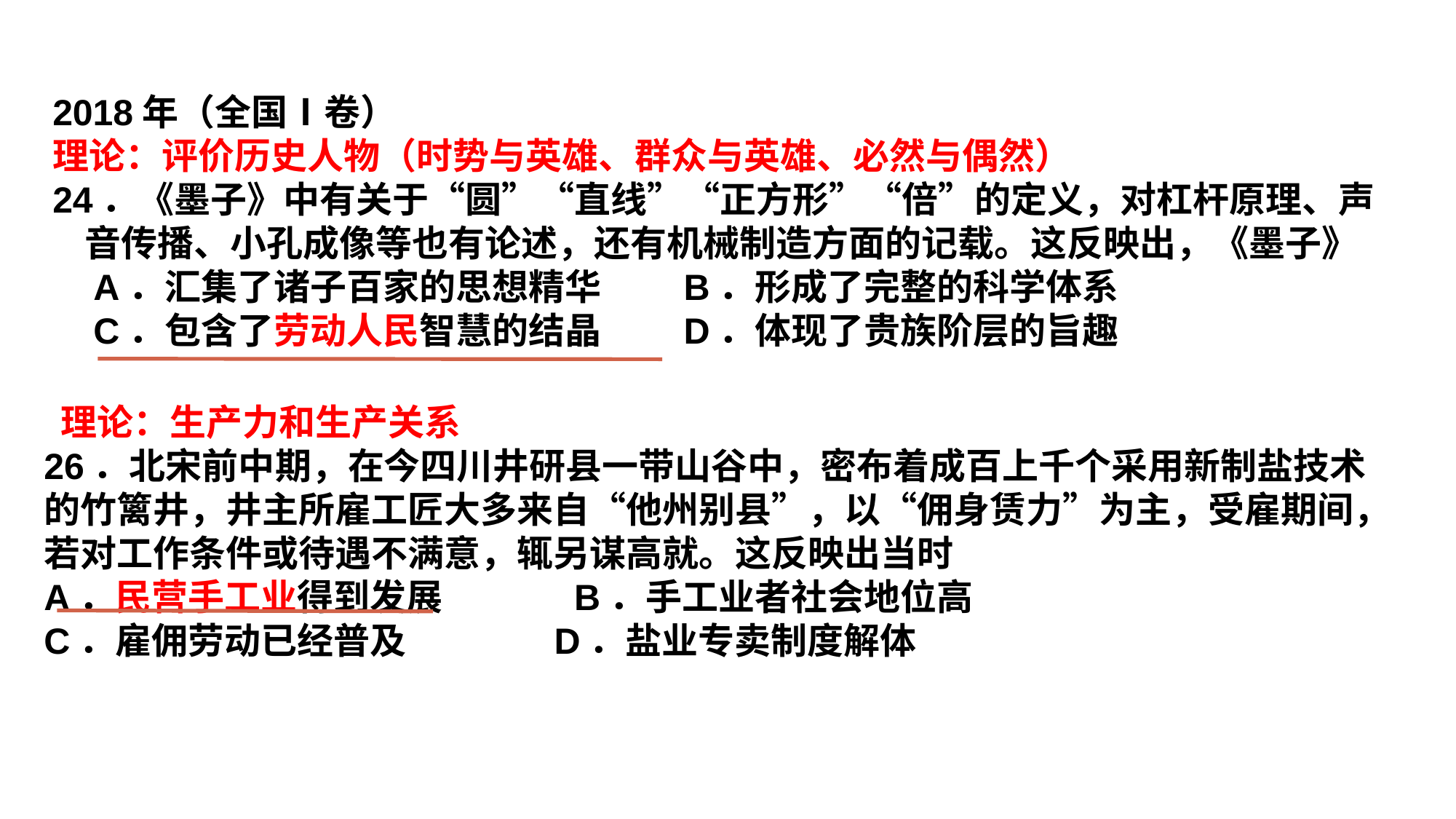

2018年（全国Ⅰ卷）
理论：评价历史人物（时势与英雄、群众与英雄、必然与偶然）
24．《墨子》中有关于“圆”“直线”“正方形”“倍”的定义，对杠杆原理、声音传播、小孔成像等也有论述，还有机械制造方面的记载。这反映出，《墨子》    A．汇集了诸子百家的思想精华         B．形成了完整的科学体系    C．包含了劳动人民智慧的结晶         D．体现了贵族阶层的旨趣
 理论：生产力和生产关系
26．北宋前中期，在今四川井研县一带山谷中，密布着成百上千个采用新制盐技术的竹篱井，井主所雇工匠大多来自“他州别县”，以“佣身赁力”为主，受雇期间，若对工作条件或待遇不满意，辄另谋高就。这反映出当时
A．民营手工业得到发展               B．手工业者社会地位高
C．雇佣劳动已经普及                 D．盐业专卖制度解体